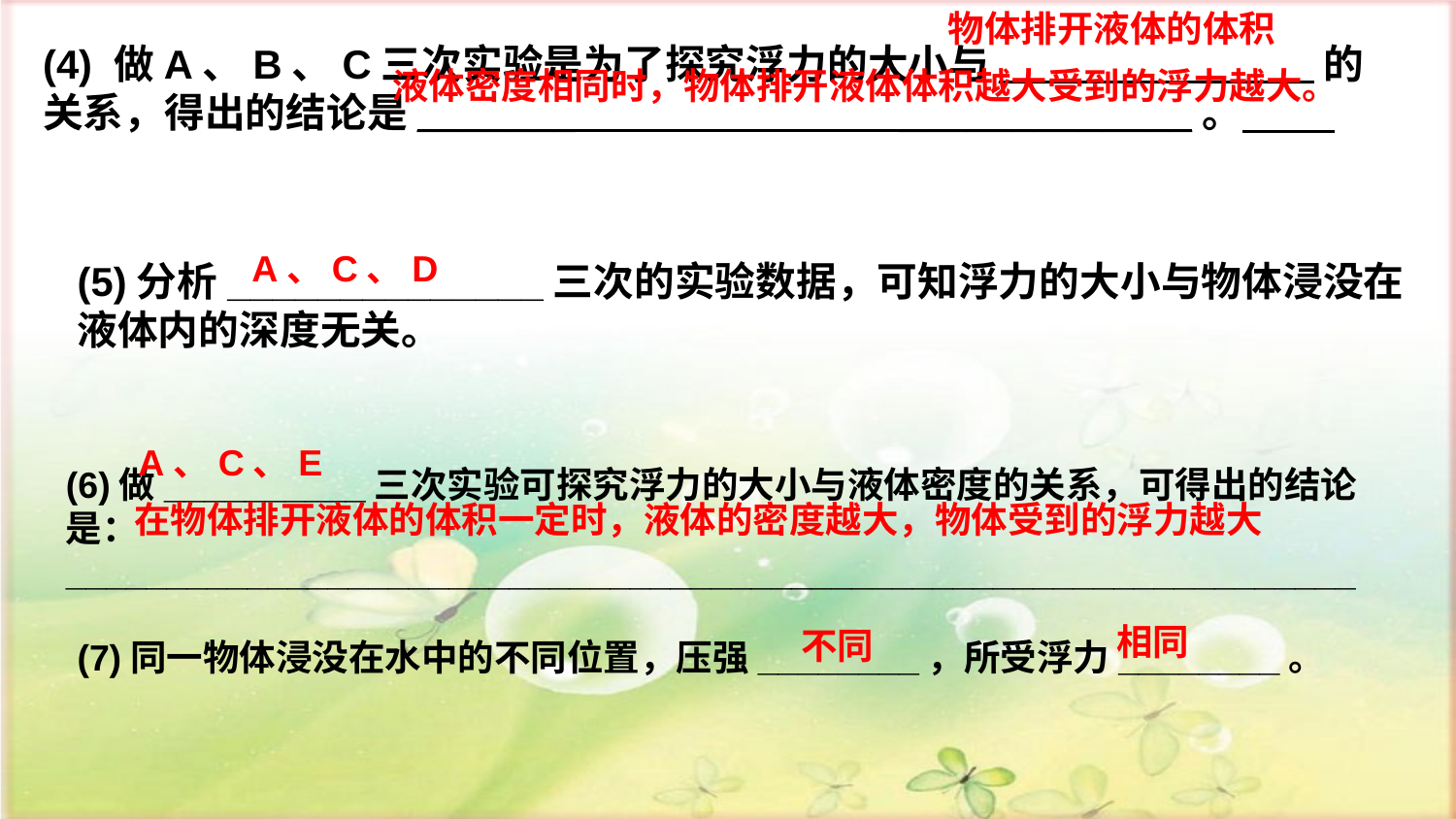

物体排开液体的体积
(4) 做A、B、C三次实验是为了探究浮力的大小与____     _   _____的关系，得出的结论是_______                             _____________。
液体密度相同时，物体排开液体体积越大受到的浮力越大。
A、C、D
(5)分析______________三次的实验数据，可知浮力的大小与物体浸没在液体内的深度无关。
A、C、E
(6)做__________三次实验可探究浮力的大小与液体密度的关系，可得出的结论是：________________________________________________________________
在物体排开液体的体积一定时，液体的密度越大，物体受到的浮力越大
相同
不同
(7)同一物体浸没在水中的不同位置，压强________，所受浮力________。